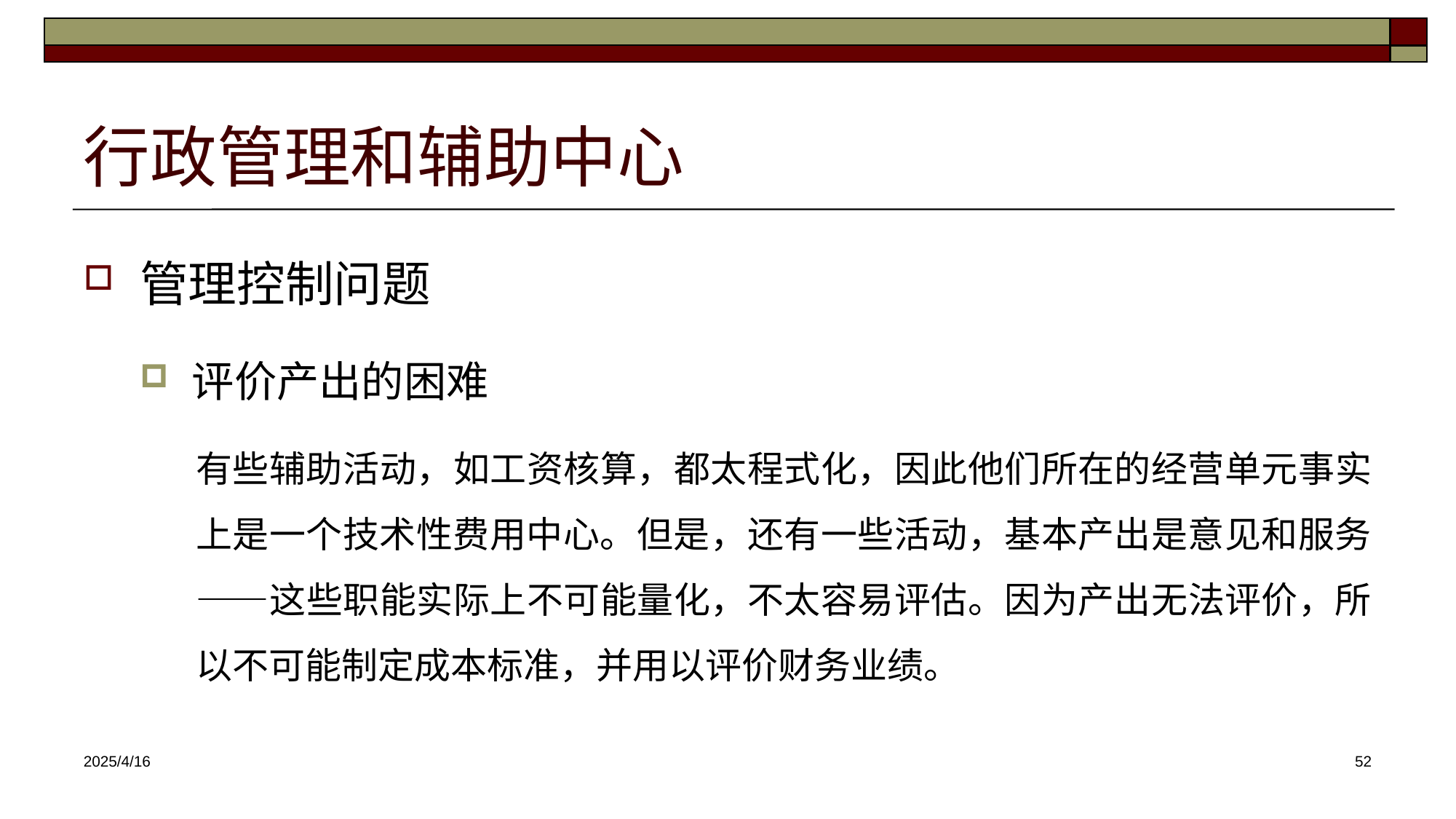

# 行政管理和辅助中心
管理控制问题
评价产出的困难
有些辅助活动，如工资核算，都太程式化，因此他们所在的经营单元事实上是一个技术性费用中心。但是，还有一些活动，基本产出是意见和服务——这些职能实际上不可能量化，不太容易评估。因为产出无法评价，所以不可能制定成本标准，并用以评价财务业绩。

2025/4/16
52